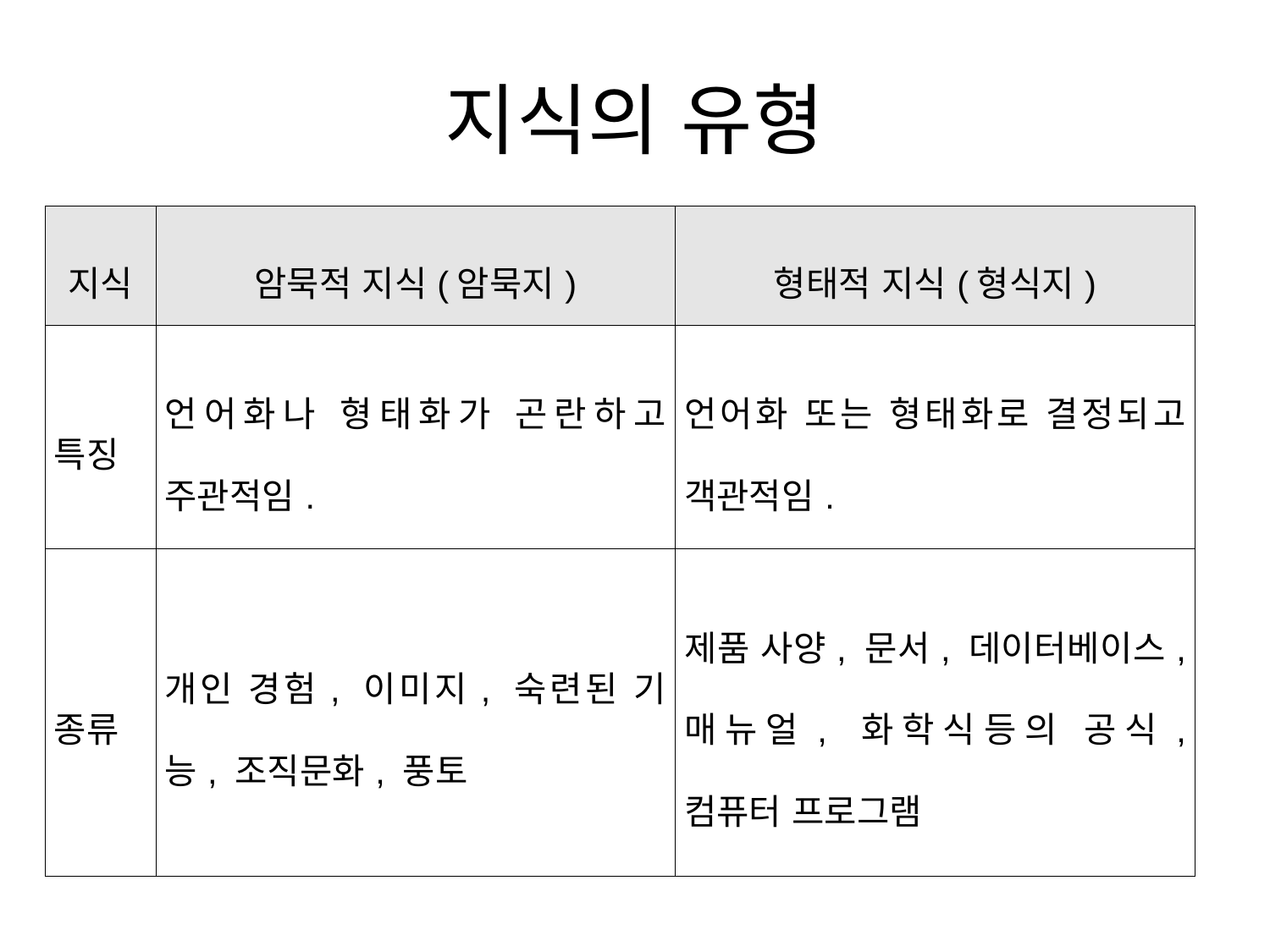

# 지식의 유형
| 지식 | 암묵적 지식(암묵지) | 형태적 지식(형식지) |
| --- | --- | --- |
| 특징 | 언어화나 형태화가 곤란하고 주관적임. | 언어화 또는 형태화로 결정되고 객관적임. |
| 종류 | 개인 경험, 이미지, 숙련된 기능, 조직문화, 풍토 | 제품 사양, 문서, 데이터베이스, 매뉴얼, 화학식등의 공식, 컴퓨터 프로그램 |